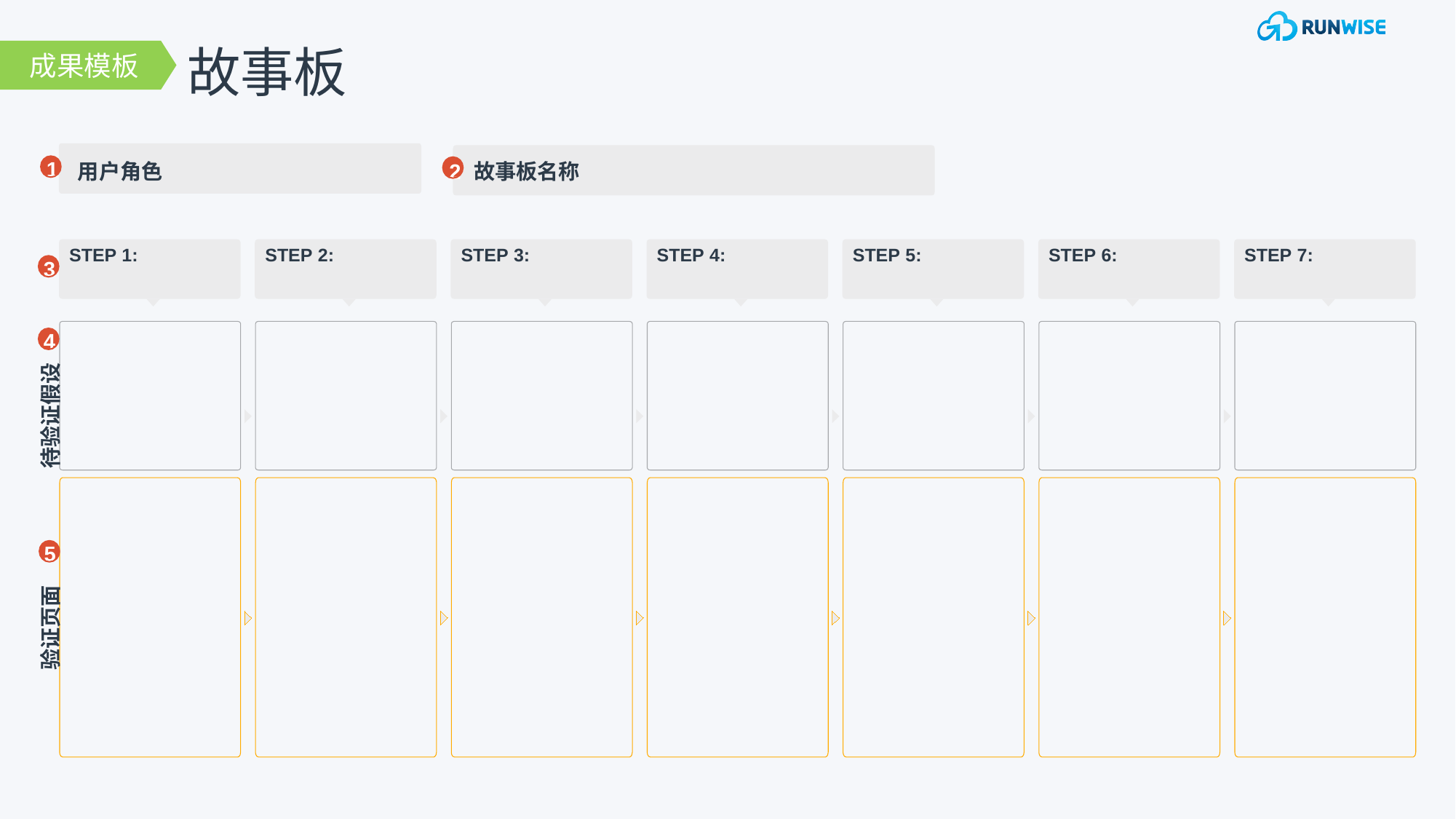

成果模板
故事板

1

故事板名称

用户角色
2

STEP 1:
STEP 2:
STEP 3:
STEP 4:
STEP 5:
STEP 6:
STEP 7:
3

4

待验证假设

5

验证页面